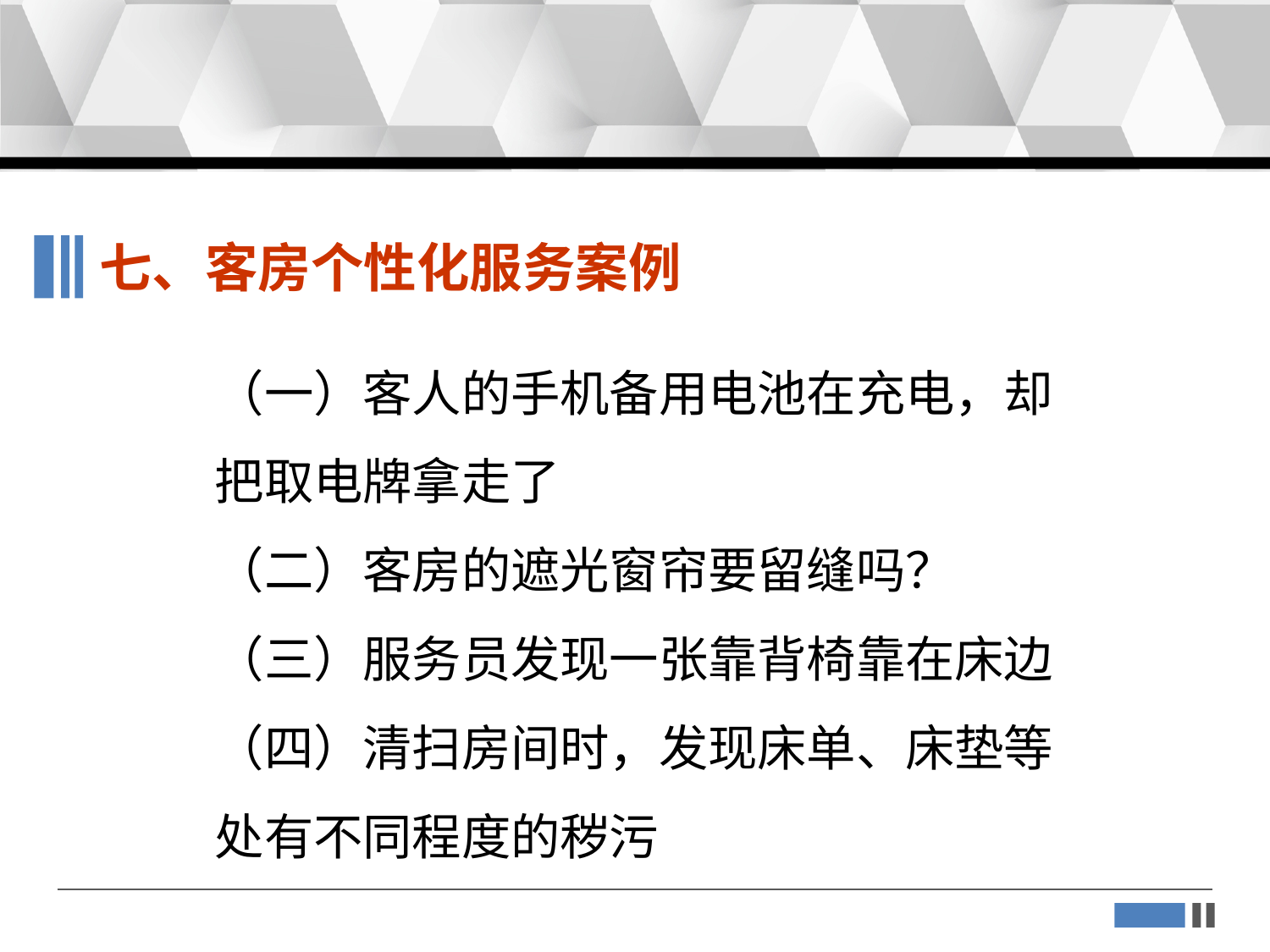

七、客房个性化服务案例

（一）客人的手机备用电池在充电，却把取电牌拿走了
（二）客房的遮光窗帘要留缝吗？
（三）服务员发现一张靠背椅靠在床边
（四）清扫房间时，发现床单、床垫等处有不同程度的秽污